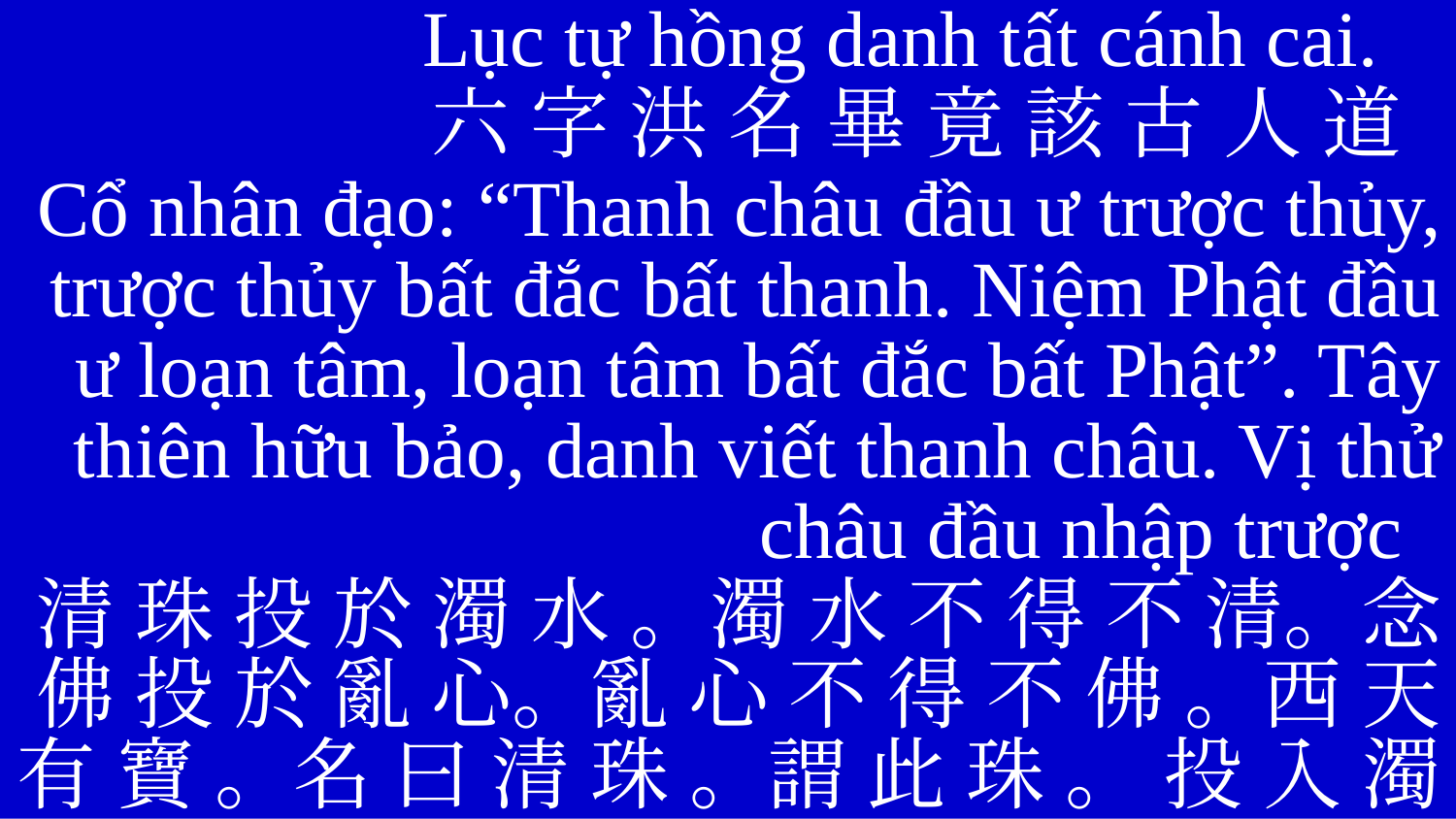

Lục tự hồng danh tất cánh cai.
	六 字 洪 名 畢 竟 該 古 人 道
Cổ nhân đạo: “Thanh châu đầu ư trược thủy, trược thủy bất đắc bất thanh. Niệm Phật đầu ư loạn tâm, loạn tâm bất đắc bất Phật”. Tây thiên hữu bảo, danh viết thanh châu. Vị thử châu đầu nhập trược
清 珠 投 於 濁 水 。濁 水 不 得 不 清。念 佛 投 於 亂 心。亂 心 不 得 不 佛 。西 天 有 寶 。名 曰 清 珠 。謂 此 珠 。 投 入 濁